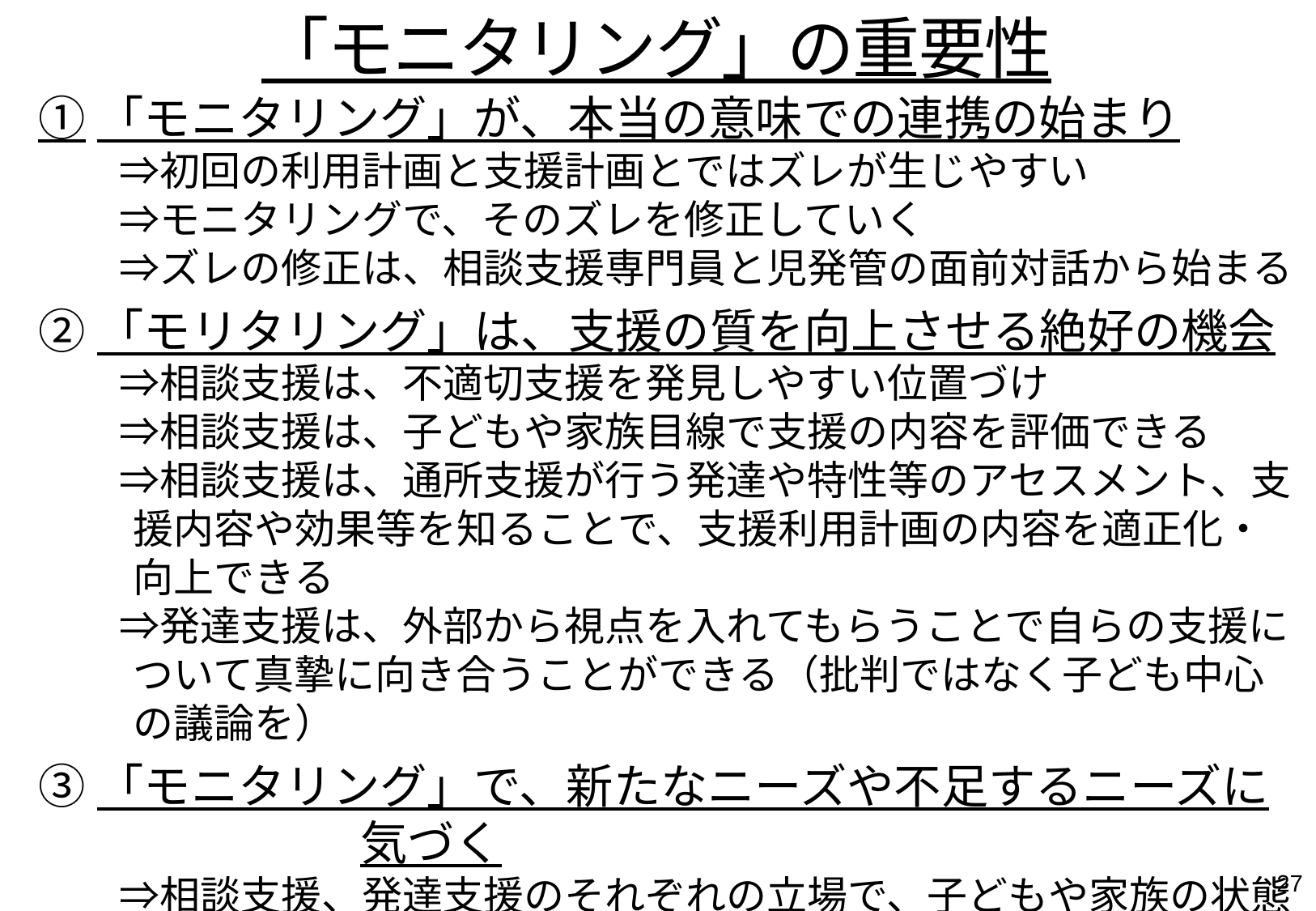

「モニタリング」の重要性
①「モニタリング」が、本当の意味での連携の始まり
　　⇒初回の利用計画と支援計画とではズレが生じやすい
　　⇒モニタリングで、そのズレを修正していく
　　⇒ズレの修正は、相談支援専門員と児発管の面前対話から始まる
②「モリタリング」は、支援の質を向上させる絶好の機会
　　⇒相談支援は、不適切支援を発見しやすい位置づけ
　　⇒相談支援は、子どもや家族目線で支援の内容を評価できる
　　⇒相談支援は、通所支援が行う発達や特性等のアセスメント、支援内容や効果等を知ることで、支援利用計画の内容を適正化・向上できる
　　⇒発達支援は、外部から視点を入れてもらうことで自らの支援について真摯に向き合うことができる（批判ではなく子ども中心の議論を）
③「モニタリング」で、新たなニーズや不足するニーズに気づく
　　⇒相談支援、発達支援のそれぞれの立場で、子どもや家族の状態や 状況の変化、それに伴うニーズ変化に気づくことができ、共有できる
　　⇒新たなニーズや不足するニーズは、相談支援を中心に再構成する 機会となる
27